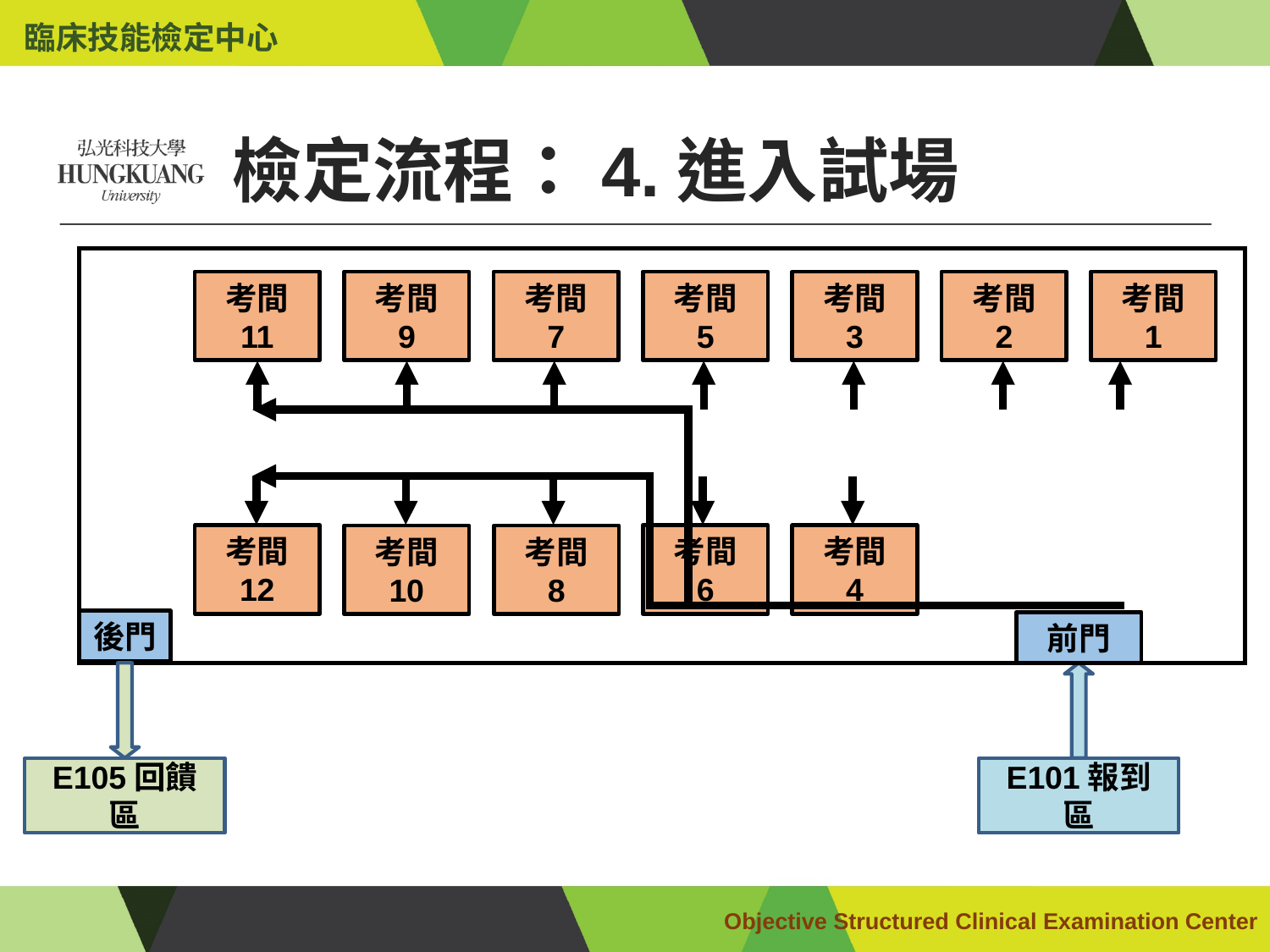

臨床技能檢定中心
# 檢定流程：4.進入試場

考間
11
考間
9
考間
7
考間
5
考間
3
考間
2
考間
1
考間
12
考間
6
考間
4
考間
10
考間
8
後門
前門

E105回饋區

E101報到區
Objective Structured Clinical Examination Center